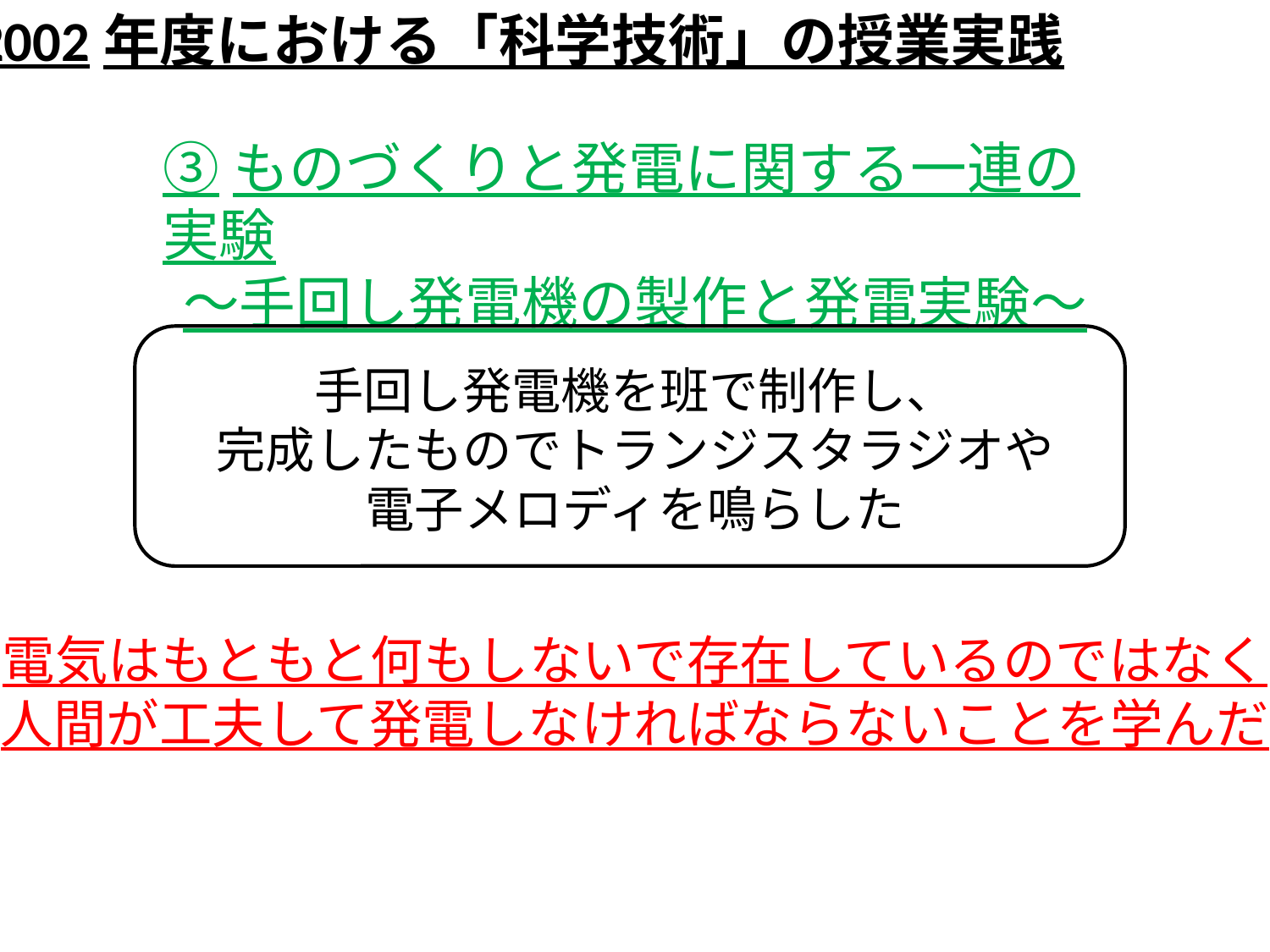

2002年度における「科学技術」の授業実践
③ものづくりと発電に関する一連の実験
～手回し発電機の製作と発電実験～

手回し発電機を班で制作し、
完成したものでトランジスタラジオや
電子メロディを鳴らした
電気はもともと何もしないで存在しているのではなく
人間が工夫して発電しなければならないことを学んだ